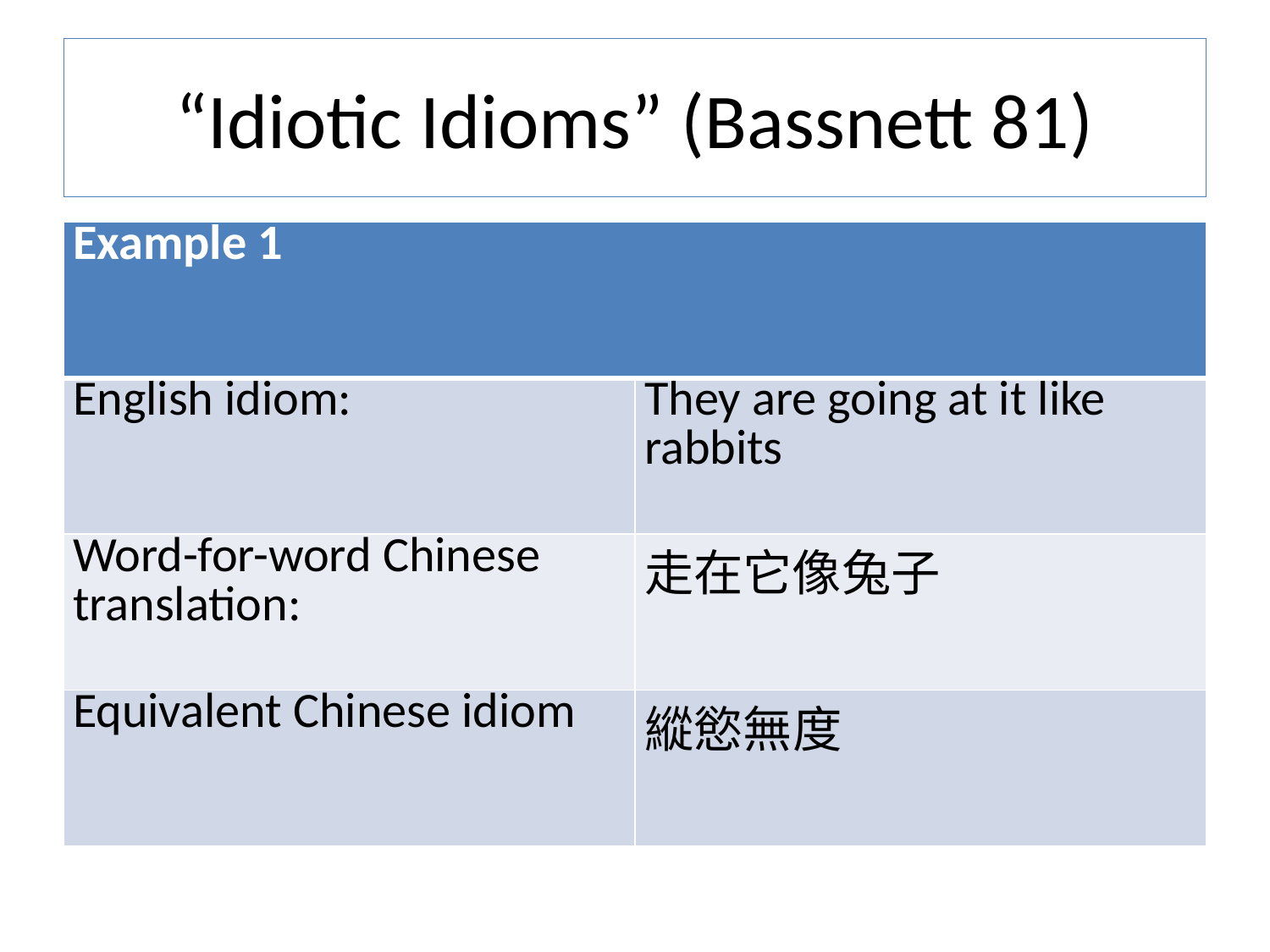

# “Idiotic Idioms” (Bassnett 81)
| Example 1 |  |
| --- | --- |
| English idiom: | They are going at it like rabbits |
| Word-for-word Chinese translation: | 走在它像兔子 |
| Equivalent Chinese idiom | 縱慾無度 |